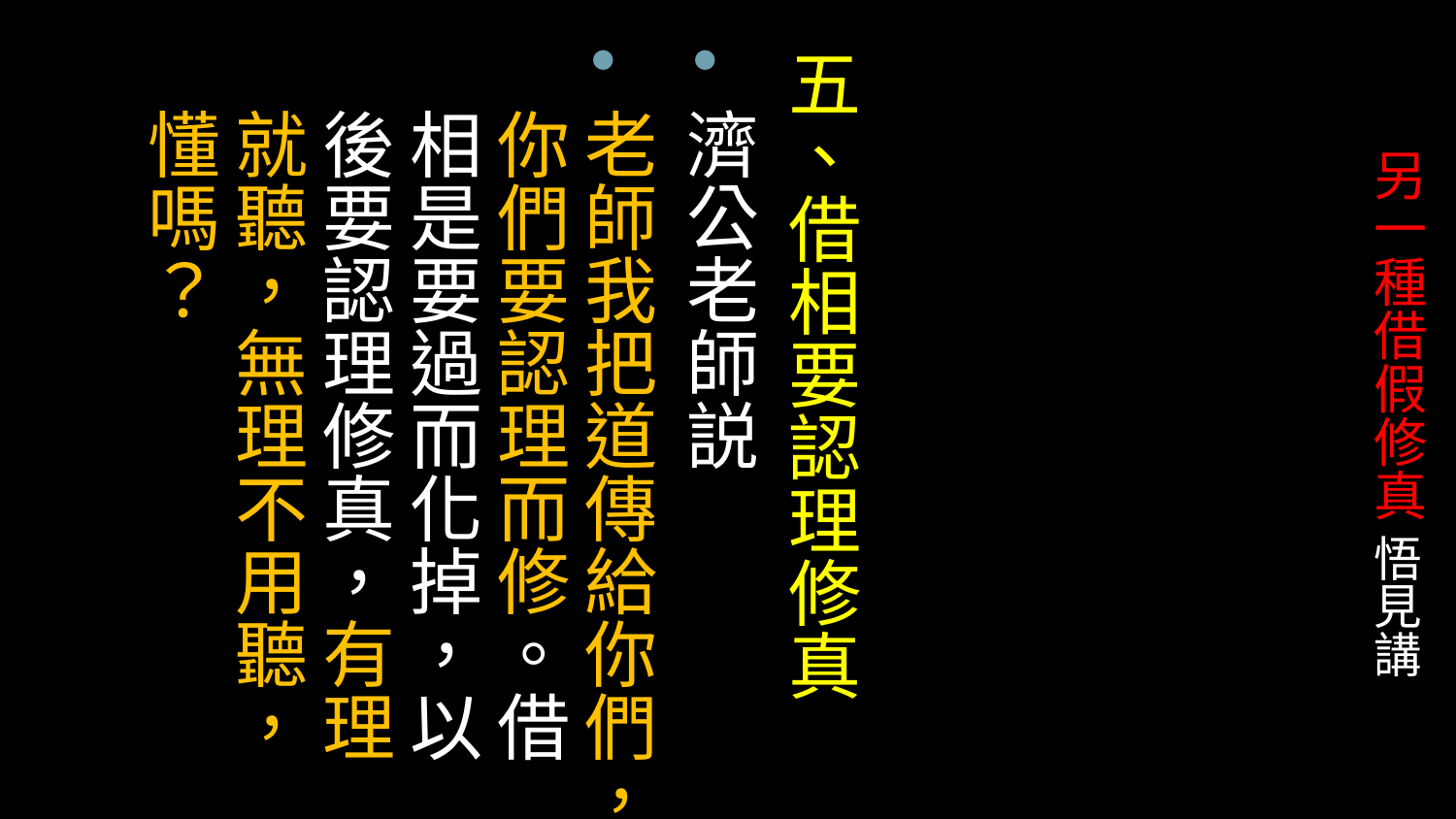

五、借相要認理修真
濟公老師説
老師我把道傳給你們，你們要認理而修。借相是要過而化掉，以後要認理修真，有理就聽，無理不用聽，懂嗎？

# 另一種借假修真 悟見講